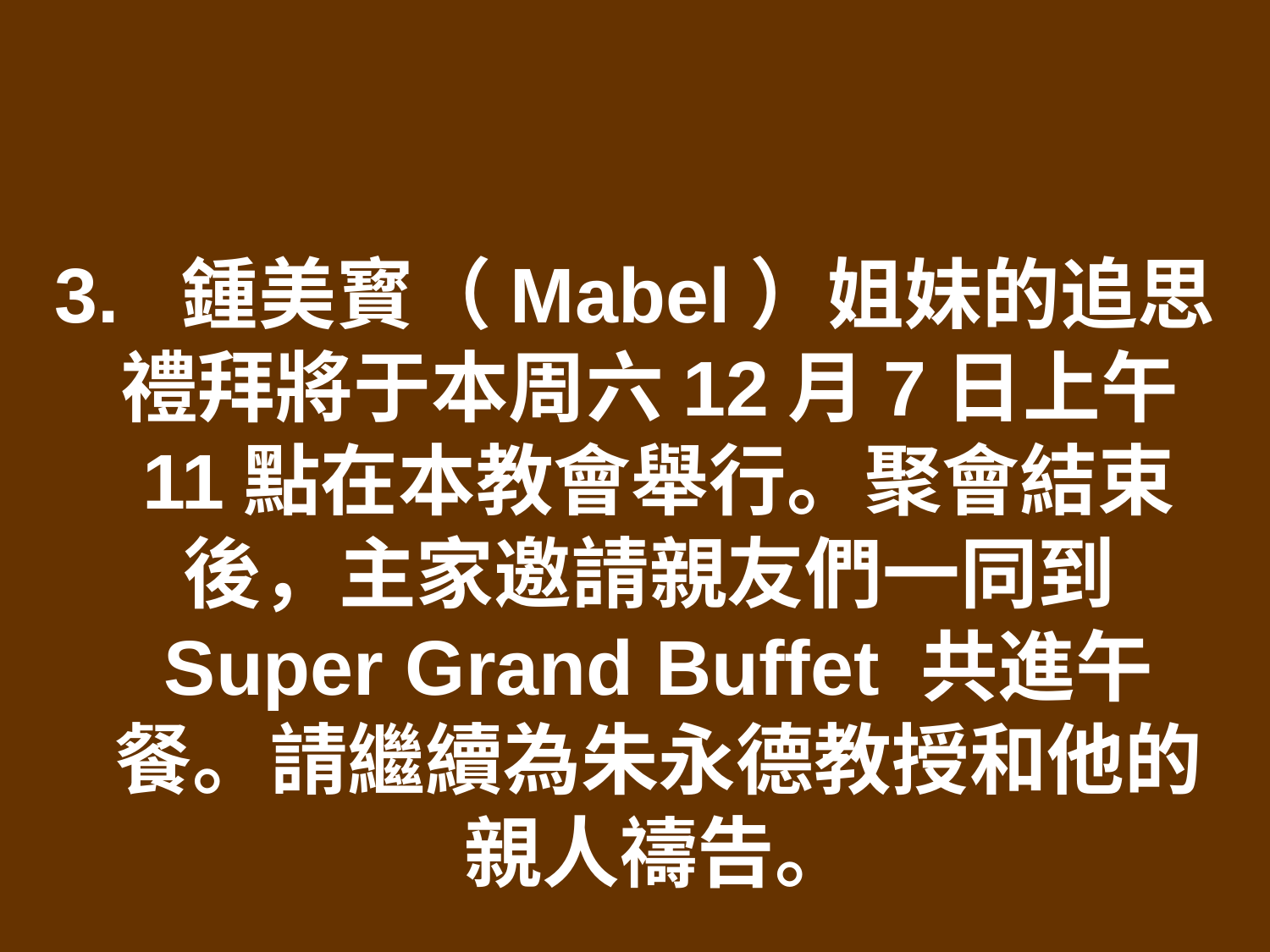

3.  鍾美寳（Mabel）姐妹的追思禮拜將于本周六12月7日上午11點在本教會舉行。聚會結束後，主家邀請親友們一同到Super Grand Buffet 共進午餐。請繼續為朱永德教授和他的親人禱告。